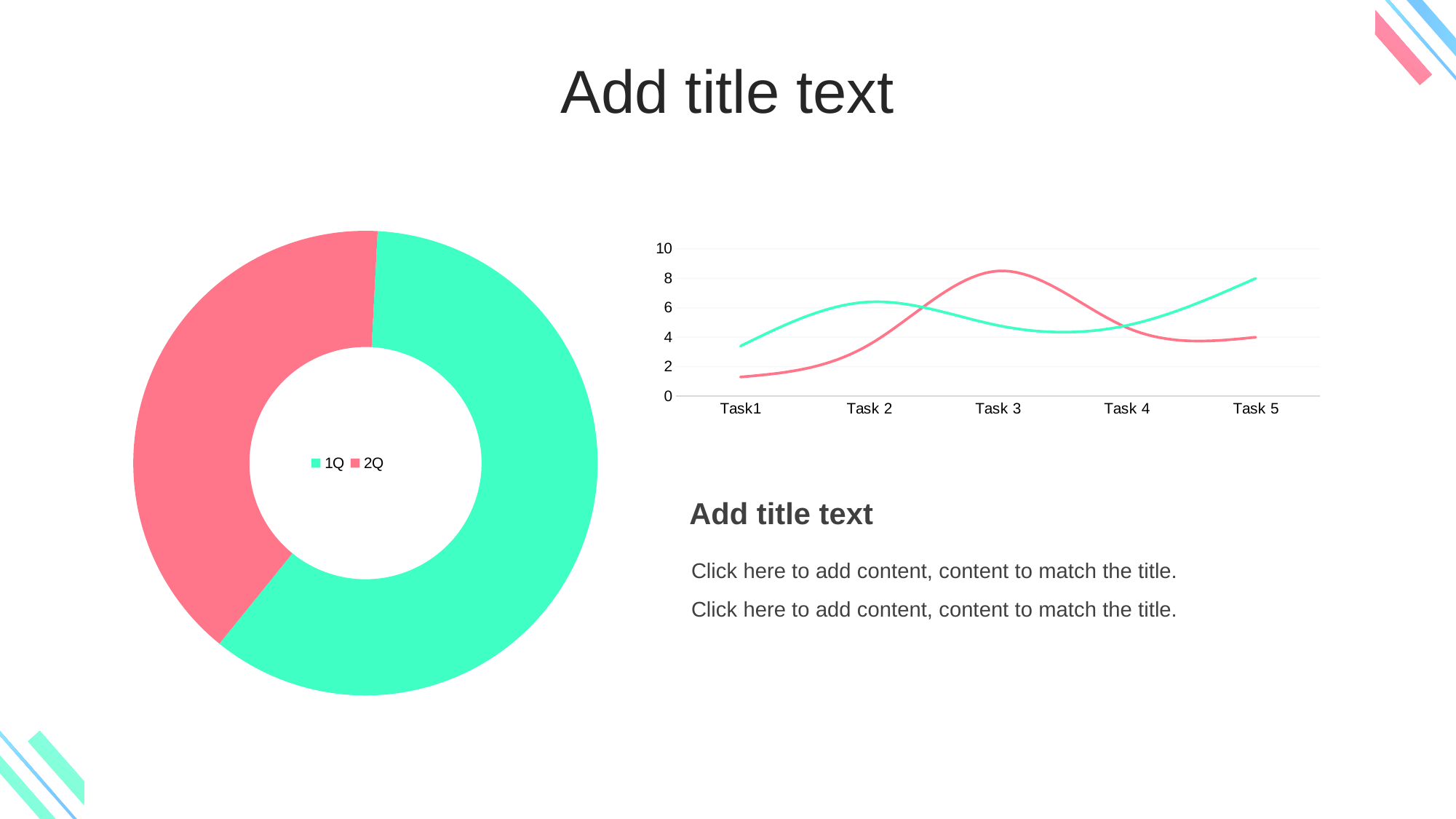

Add title text

### Chart

| Category | 系列 1 | 系列 2 |
|---|---|---|
| Task1 | 1.3 | 3.4 |
| Task 2 | 3.5 | 6.4 |
| Task 3 | 8.5 | 4.8 |
| Task 4 | 4.65 | 4.8 |
| Task 5 | 4.0 | 8.0 |

### Chart

| Category | 销售额 |
|---|---|
| 1Q | 6.0 |
| 2Q | 4.0 |
Add title text
Click here to add content, content to match the title.
Click here to add content, content to match the title.